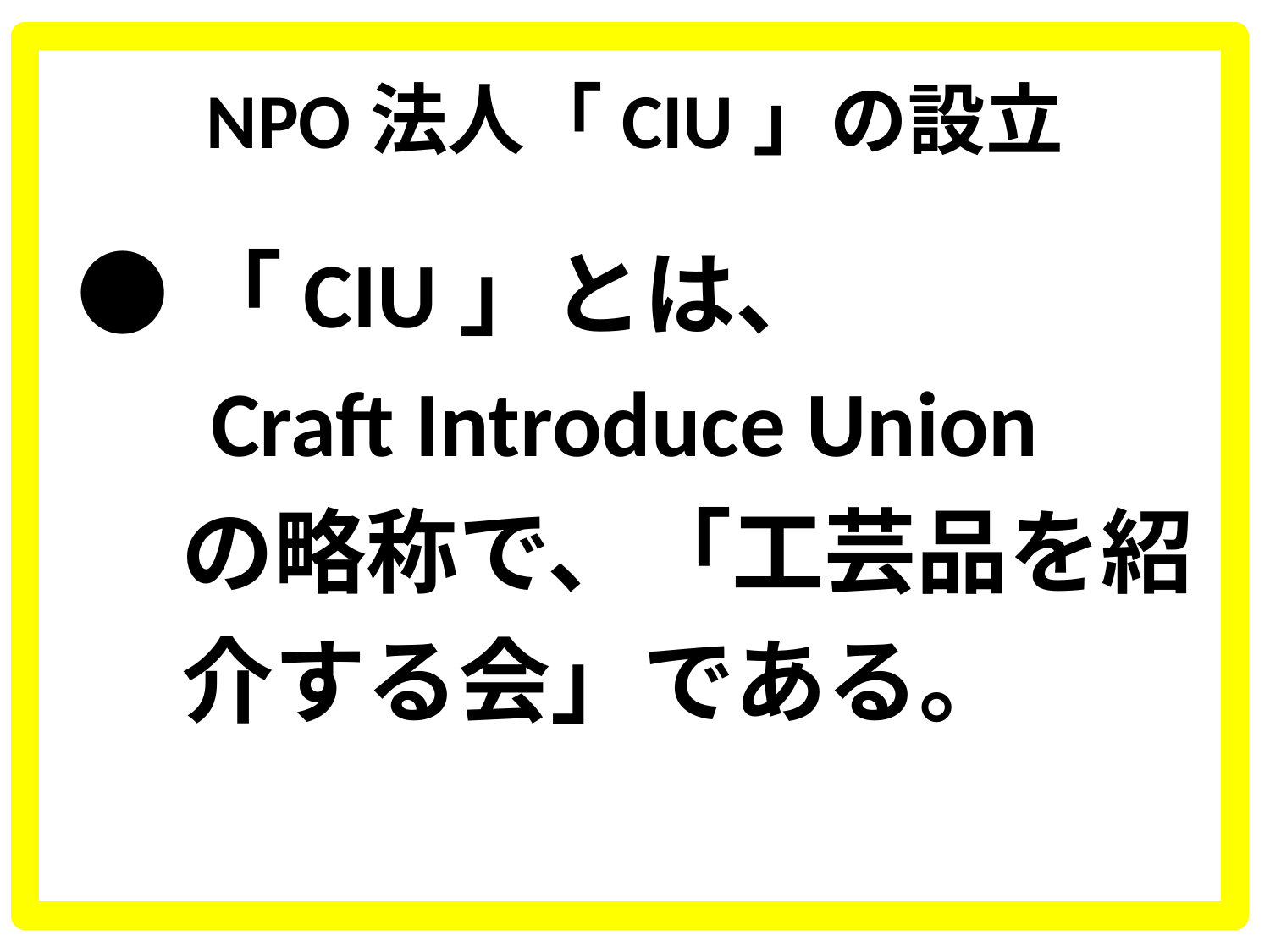

# NPO法人「CIU」の設立

●「CIU」とは、
　 Craft Introduce Union
    の略称で、「工芸品を紹
    介する会」である。